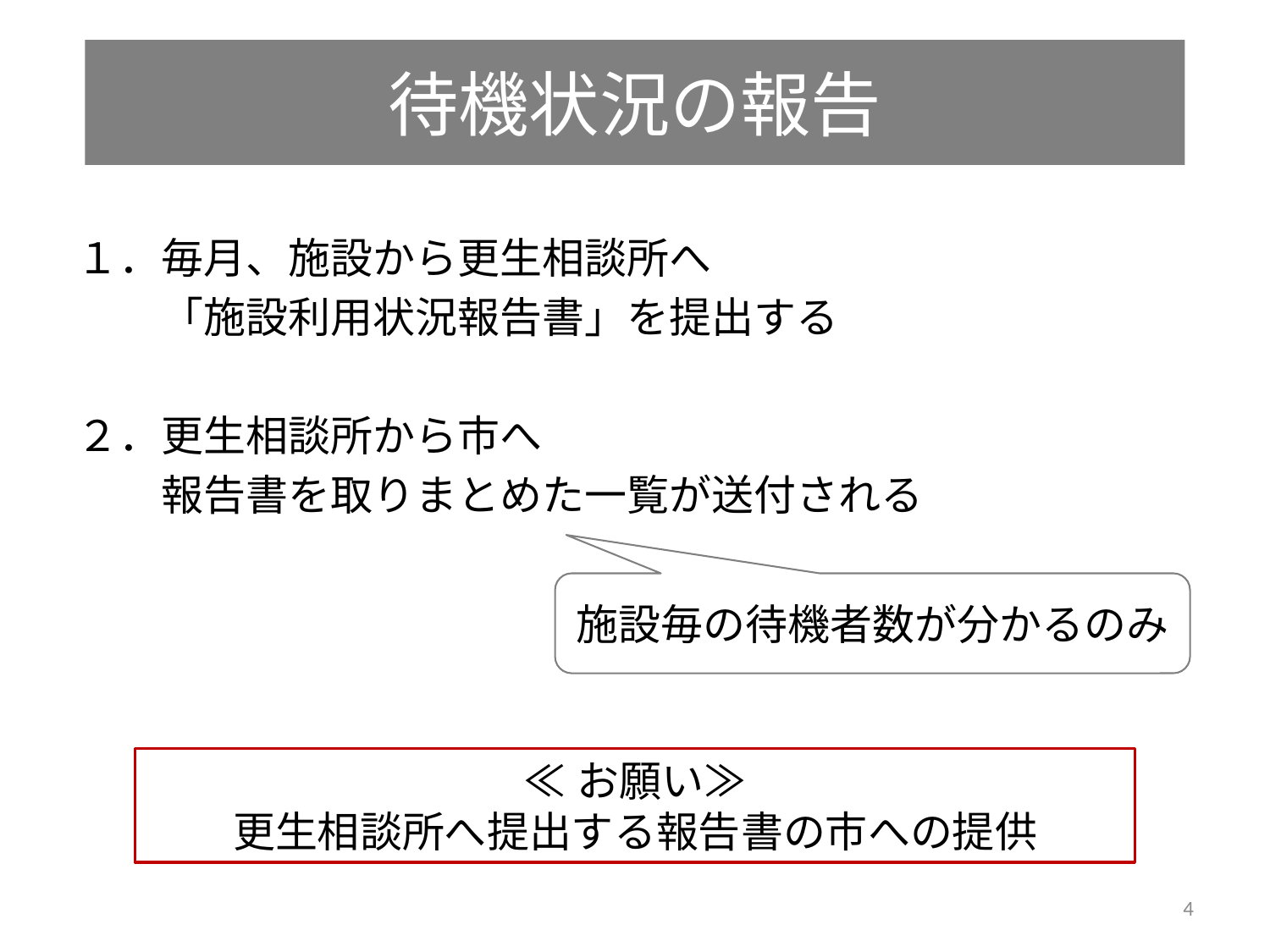

待機状況の報告
１．毎月、施設から更生相談所へ
　　「施設利用状況報告書」を提出する

２．更生相談所から市へ
　　報告書を取りまとめた一覧が送付される
施設毎の待機者数が分かるのみ
≪お願い≫
更生相談所へ提出する報告書の市への提供
4